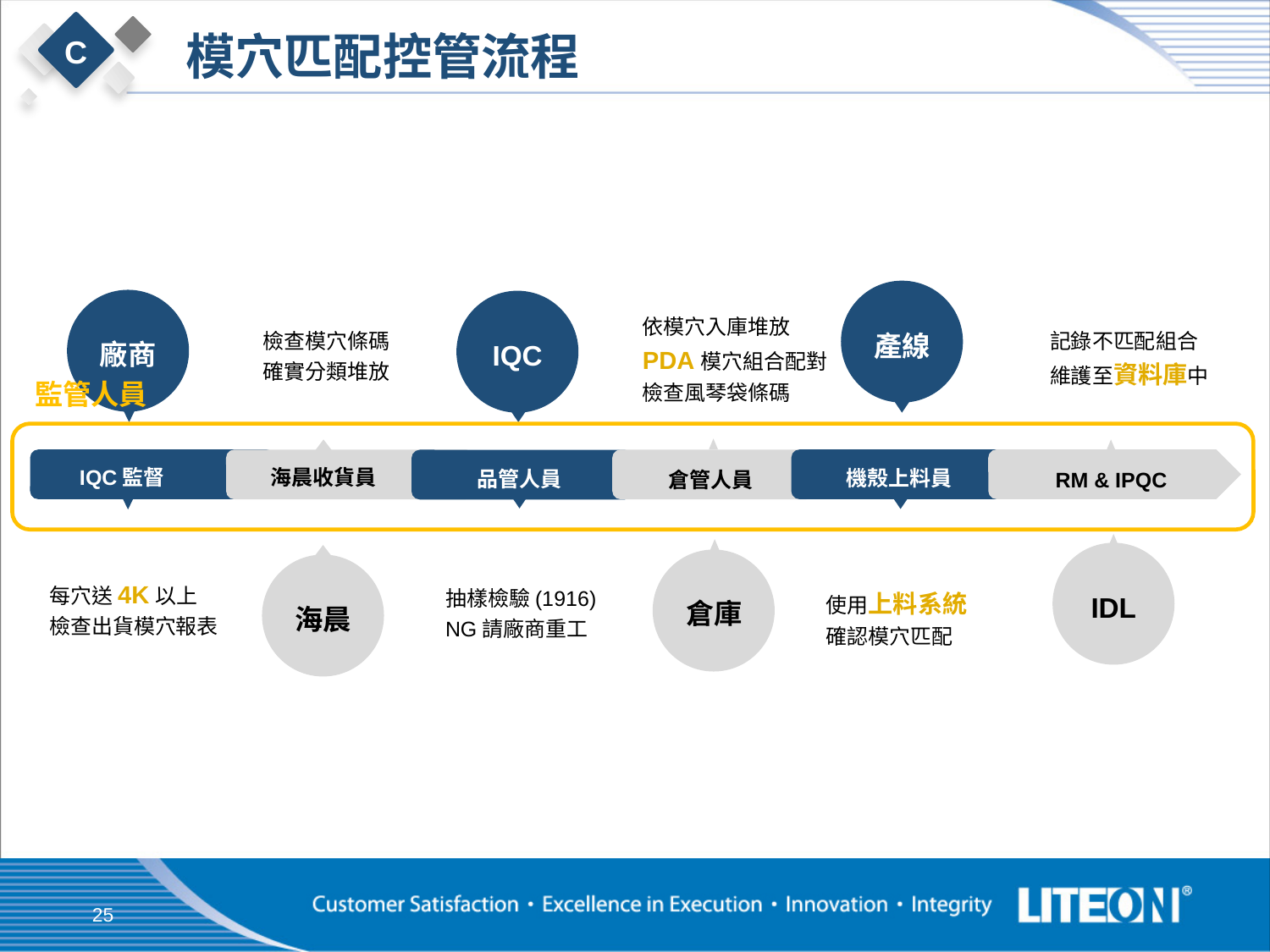

模穴匹配控管流程

C

倉庫使用PDA配對模穴組合
產線

廠商

IQC

依模穴入庫堆放
PDA模穴組合配對
檢查風琴袋條碼
檢查模穴條碼
確實分類堆放
記錄不匹配組合
維護至資料庫中
監管人員

RM & IPQC

機殼上料員

IQC監督

倉管人員

品管人員

海晨收貨員

IDL

倉庫

海晨
每穴送4K以上
檢查出貨模穴報表
抽樣檢驗(1916)
NG請廠商重工
使用上料系統
確認模穴匹配
25